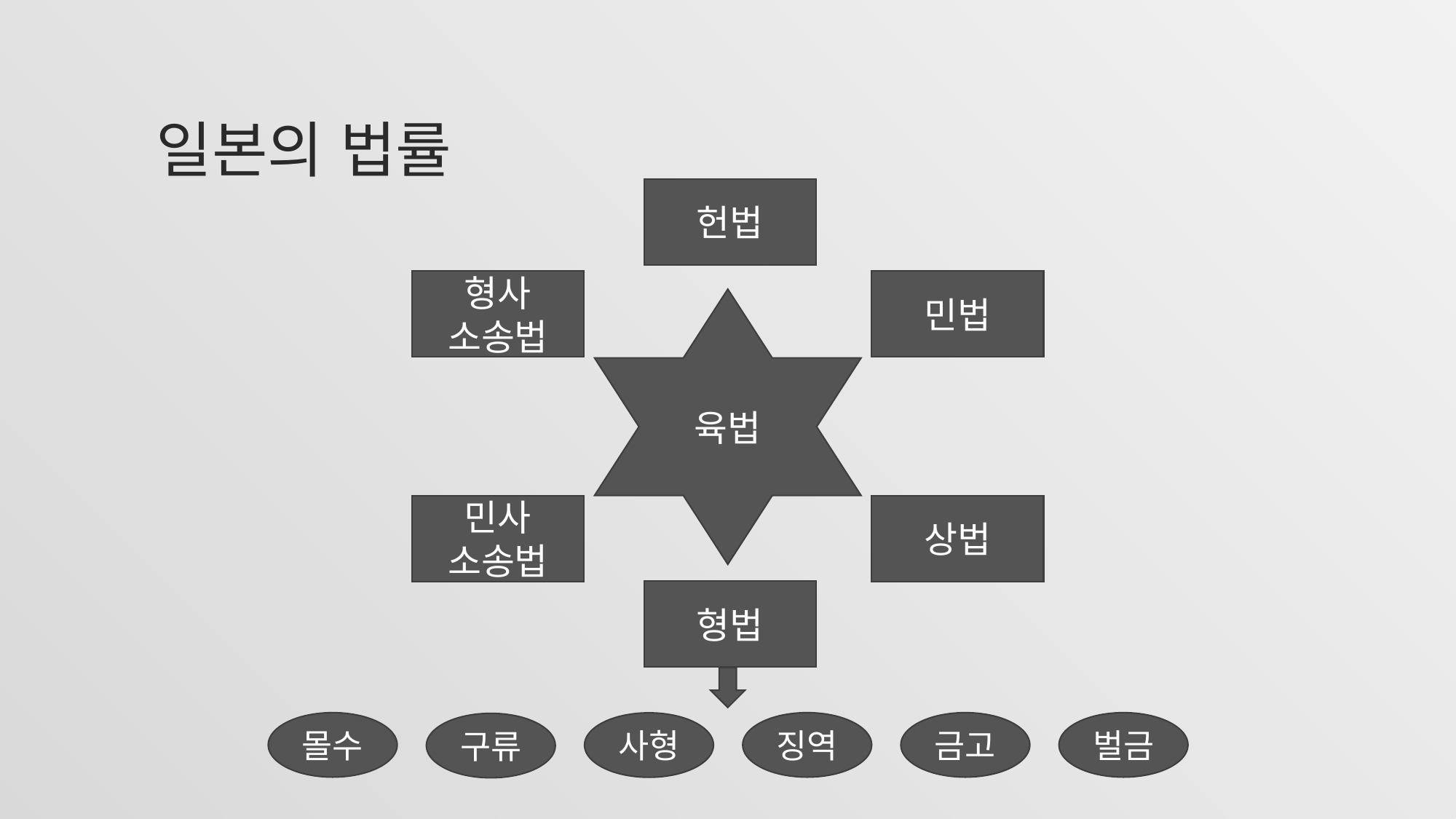

# 일본의 법률
헌법
형사 소송법
민법
육법
민사 소송법
상법
형법

몰수
징역
금고
벌금
사형
구류